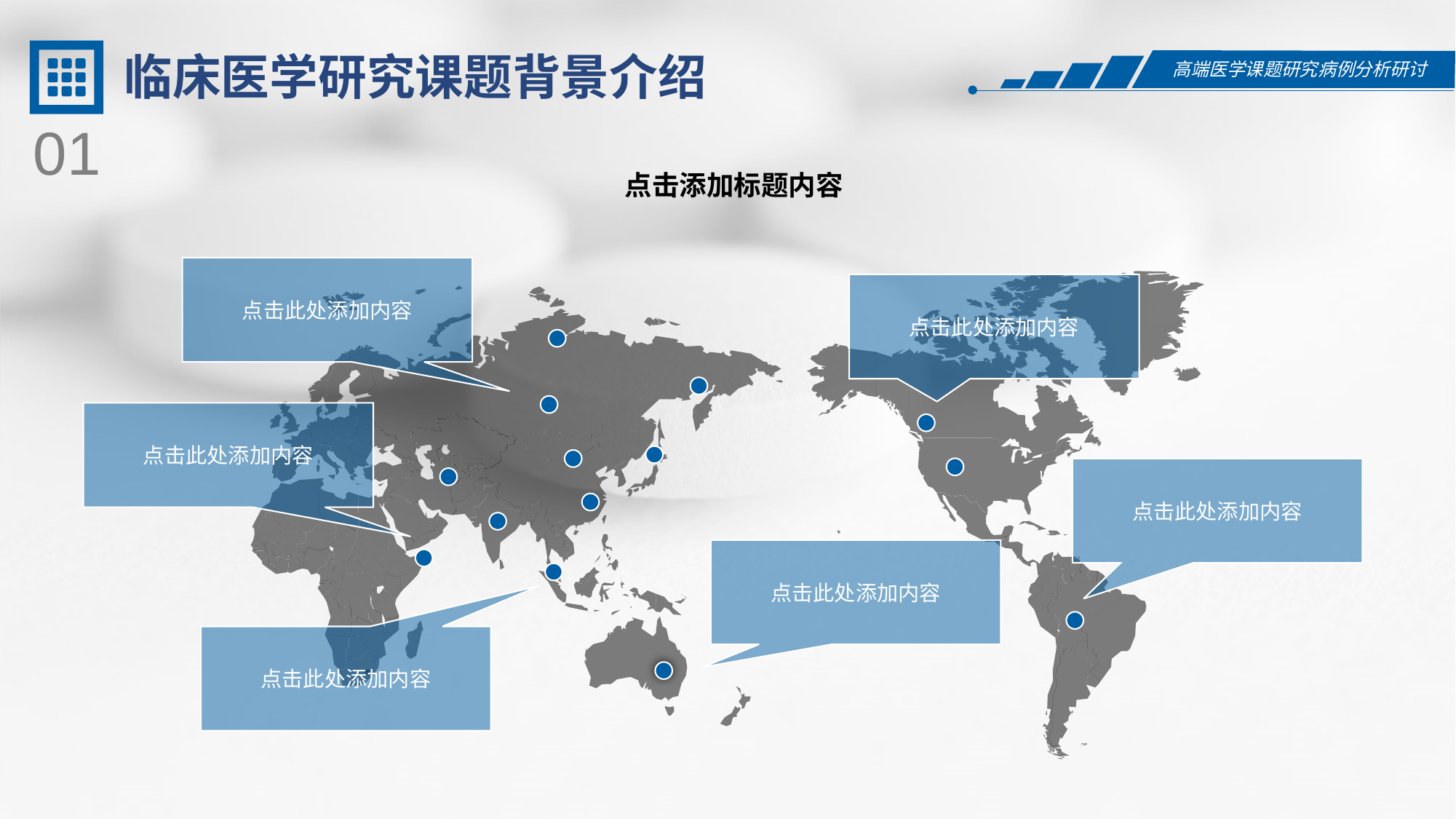

临床医学研究课题背景介绍
01
点击添加标题内容
点击此处添加内容

点击此处添加内容

点击此处添加内容

点击此处添加内容

点击此处添加内容

点击此处添加内容

.